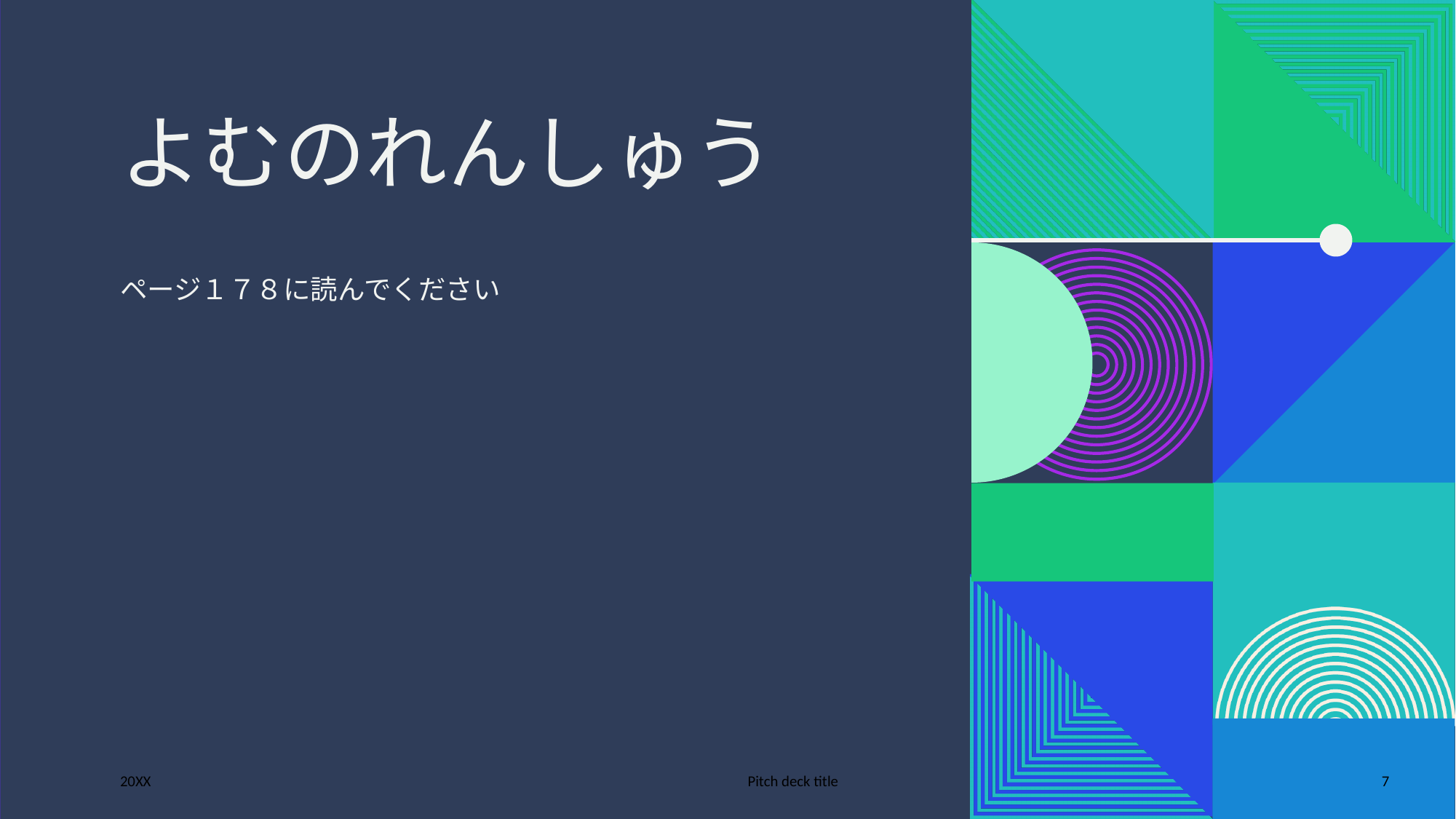

# よむのれんしゅう
ページ１７８に読んでください
20XX
Pitch deck title
7